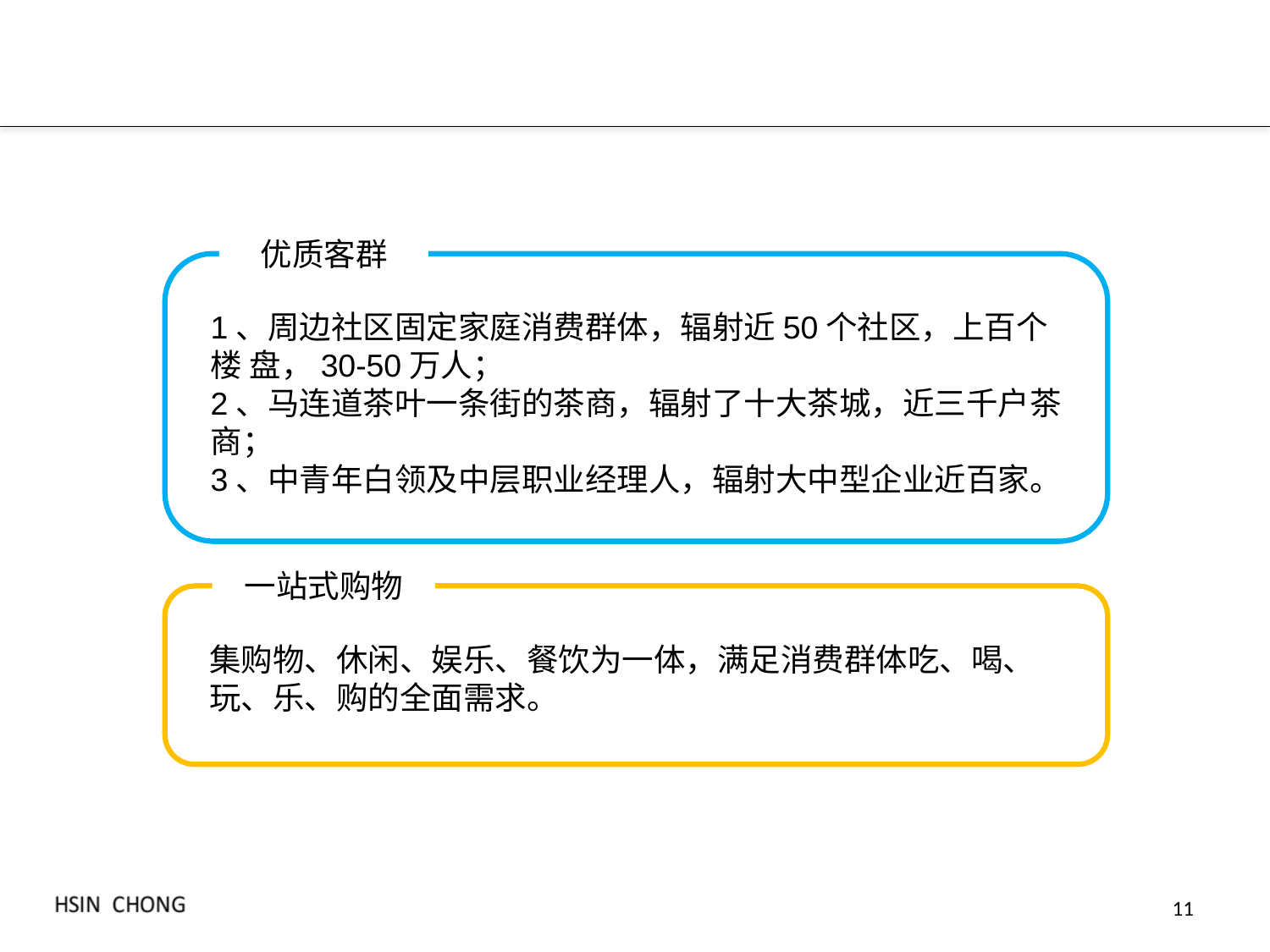

优质客群

1、周边社区固定家庭消费群体，辐射近50个社区，上百个楼 盘，30-50万人；
2、马连道茶叶一条街的茶商，辐射了十大茶城，近三千户茶商；
3、中青年白领及中层职业经理人，辐射大中型企业近百家。
一站式购物

集购物、休闲、娱乐、餐饮为一体，满足消费群体吃、喝、玩、乐、购的全面需求。
11